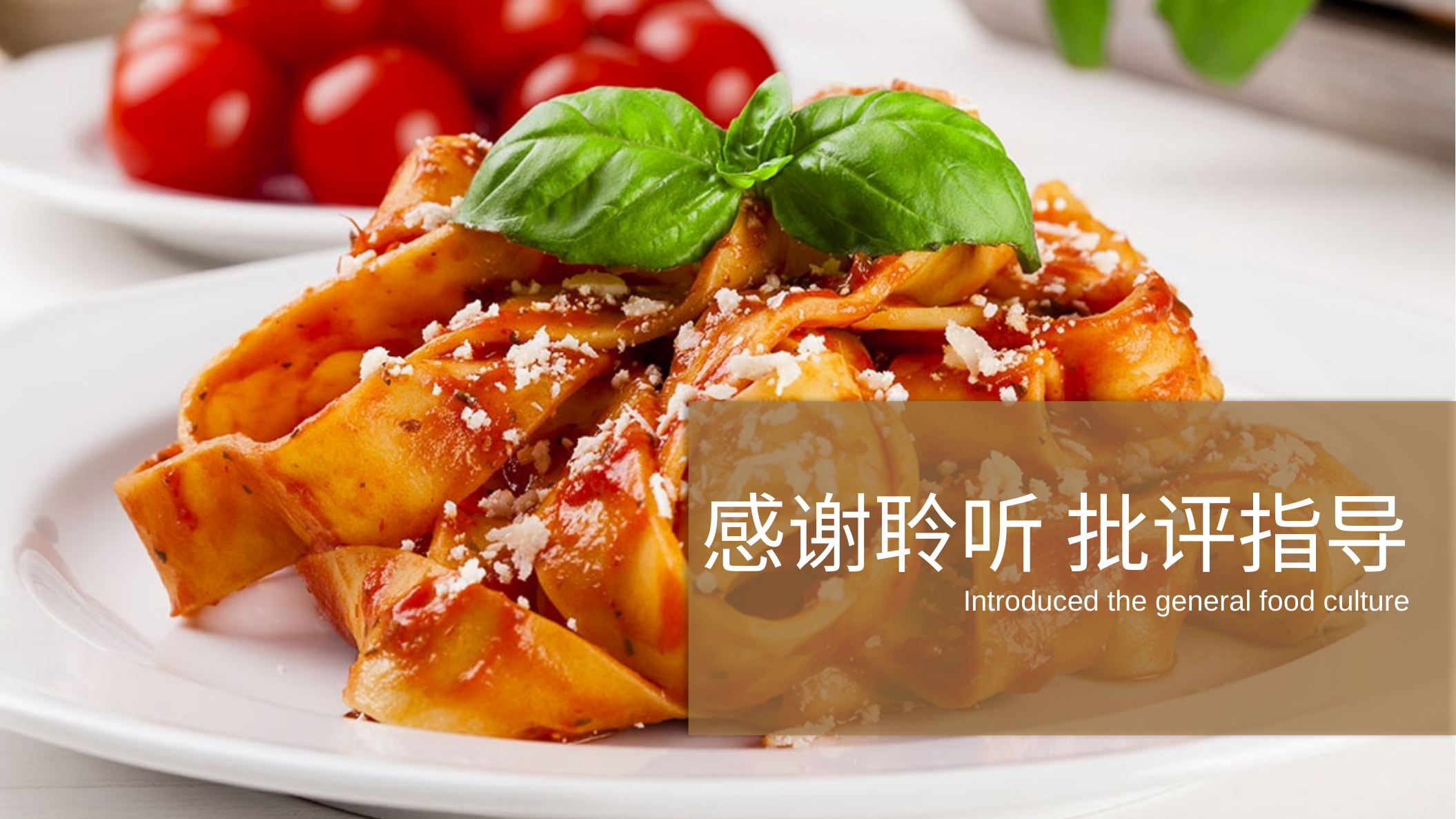

感谢聆听 批评指导
Introduced the general food culture